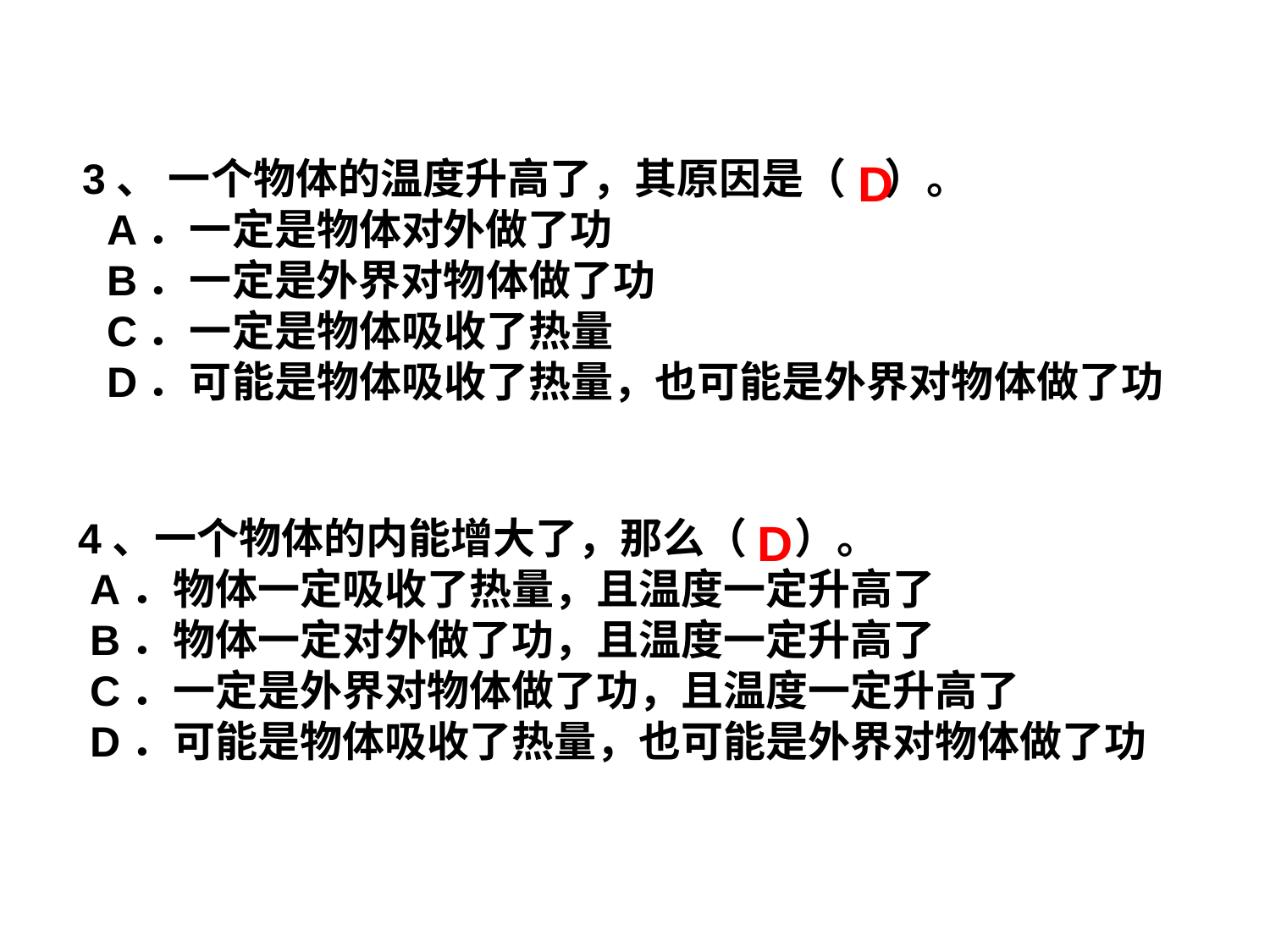

3、 一个物体的温度升高了，其原因是（    ）。
  A．一定是物体对外做了功
  B．一定是外界对物体做了功
  C．一定是物体吸收了热量
  D．可能是物体吸收了热量，也可能是外界对物体做了功
D
4、一个物体的内能增大了，那么（     ）。
 A．物体一定吸收了热量，且温度一定升高了
 B．物体一定对外做了功，且温度一定升高了
 C．一定是外界对物体做了功，且温度一定升高了
 D．可能是物体吸收了热量，也可能是外界对物体做了功

D